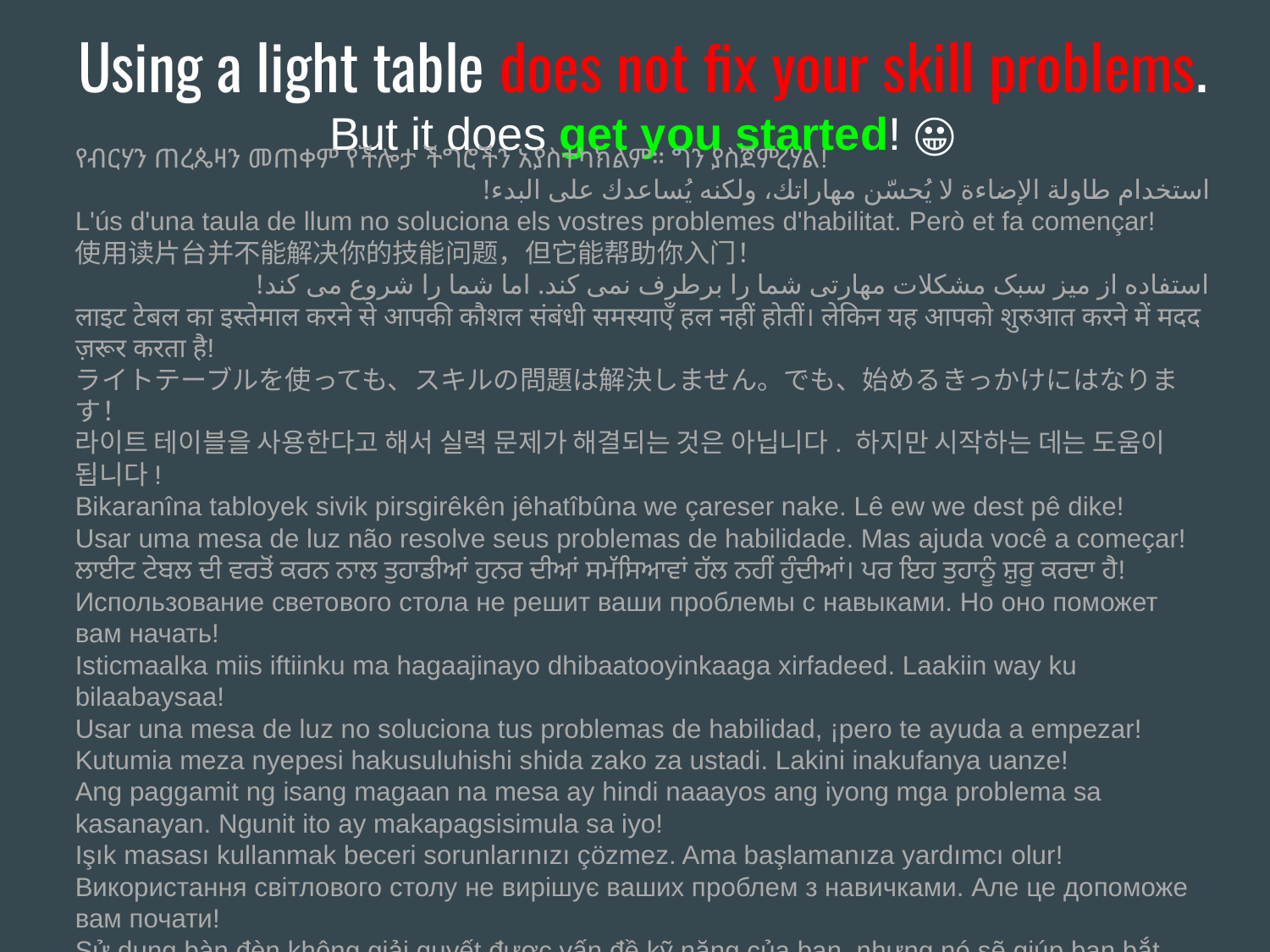

Using a light table does not fix your skill problems.
But it does get you started! 😀
የብርሃን ጠረጴዛን መጠቀም የችሎታ ችግሮችን አያስተካክልም። ግን ያስጀምረሃል!
استخدام طاولة الإضاءة لا يُحسّن مهاراتك، ولكنه يُساعدك على البدء!
L'ús d'una taula de llum no soluciona els vostres problemes d'habilitat. Però et fa començar!
使用读片台并不能解决你的技能问题，但它能帮助你入门！
استفاده از میز سبک مشکلات مهارتی شما را برطرف نمی کند. اما شما را شروع می کند!
लाइट टेबल का इस्तेमाल करने से आपकी कौशल संबंधी समस्याएँ हल नहीं होतीं। लेकिन यह आपको शुरुआत करने में मदद ज़रूर करता है!
ライトテーブルを使っても、スキルの問題は解決しません。でも、始めるきっかけにはなります！
라이트 테이블을 사용한다고 해서 실력 문제가 해결되는 것은 아닙니다. 하지만 시작하는 데는 도움이 됩니다!
Bikaranîna tabloyek sivik pirsgirêkên jêhatîbûna we çareser nake. Lê ew we dest pê dike!
Usar uma mesa de luz não resolve seus problemas de habilidade. Mas ajuda você a começar!
ਲਾਈਟ ਟੇਬਲ ਦੀ ਵਰਤੋਂ ਕਰਨ ਨਾਲ ਤੁਹਾਡੀਆਂ ਹੁਨਰ ਦੀਆਂ ਸਮੱਸਿਆਵਾਂ ਹੱਲ ਨਹੀਂ ਹੁੰਦੀਆਂ। ਪਰ ਇਹ ਤੁਹਾਨੂੰ ਸ਼ੁਰੂ ਕਰਦਾ ਹੈ!
Использование светового стола не решит ваши проблемы с навыками. Но оно поможет вам начать!
Isticmaalka miis iftiinku ma hagaajinayo dhibaatooyinkaaga xirfadeed. Laakiin way ku bilaabaysaa!
Usar una mesa de luz no soluciona tus problemas de habilidad, ¡pero te ayuda a empezar!
Kutumia meza nyepesi hakusuluhishi shida zako za ustadi. Lakini inakufanya uanze!
Ang paggamit ng isang magaan na mesa ay hindi naaayos ang iyong mga problema sa kasanayan. Ngunit ito ay makapagsisimula sa iyo!
Işık masası kullanmak beceri sorunlarınızı çözmez. Ama başlamanıza yardımcı olur!
Використання світлового столу не вирішує ваших проблем з навичками. Але це допоможе вам почати!
Sử dụng bàn đèn không giải quyết được vấn đề kỹ năng của bạn, nhưng nó sẽ giúp bạn bắt đầu!